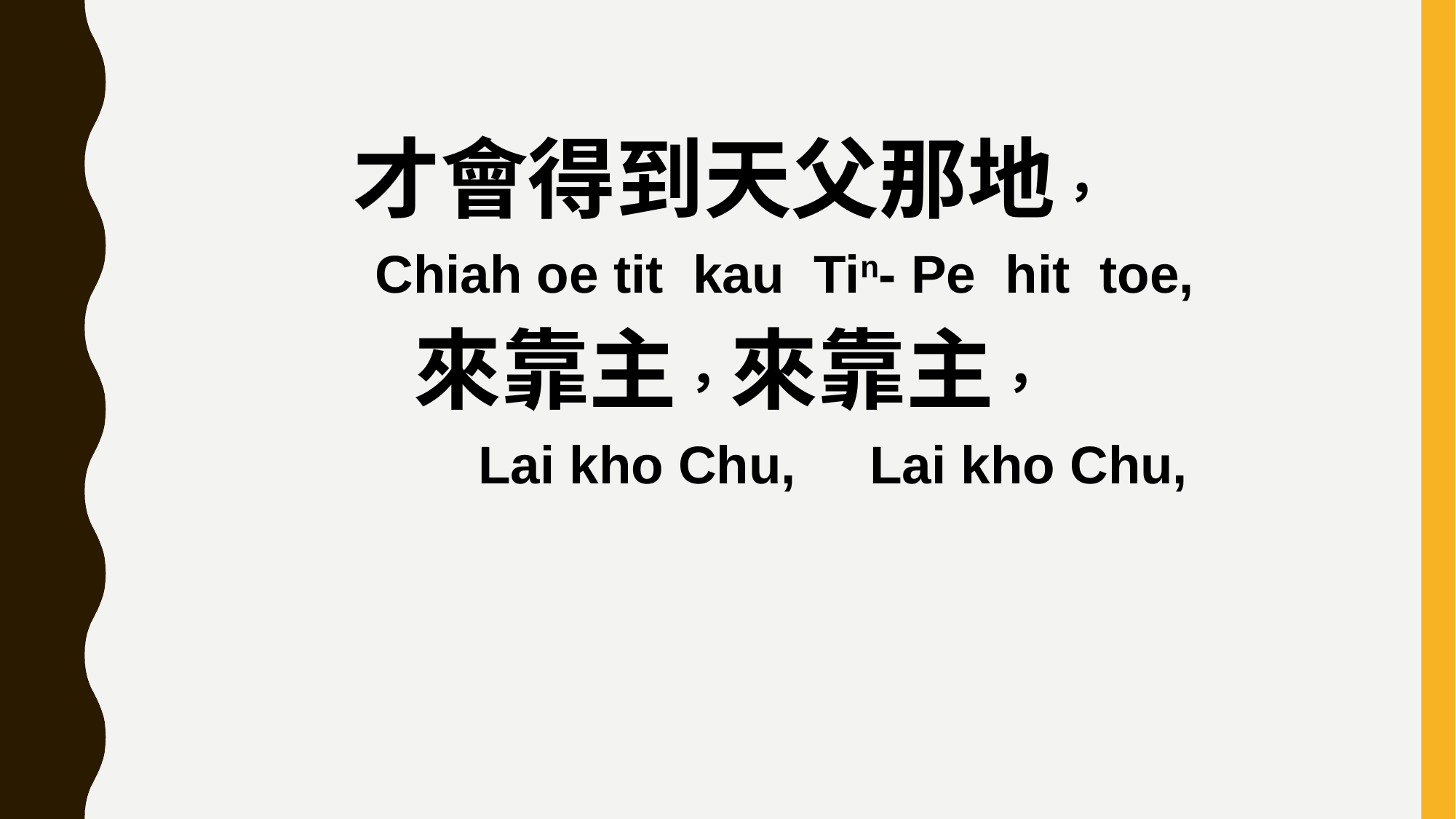

才會得到天父那地，
            Chiah oe tit  kau  Tin- Pe  hit  toe,
來靠主，來靠主，
                   Lai kho Chu,     Lai kho Chu,